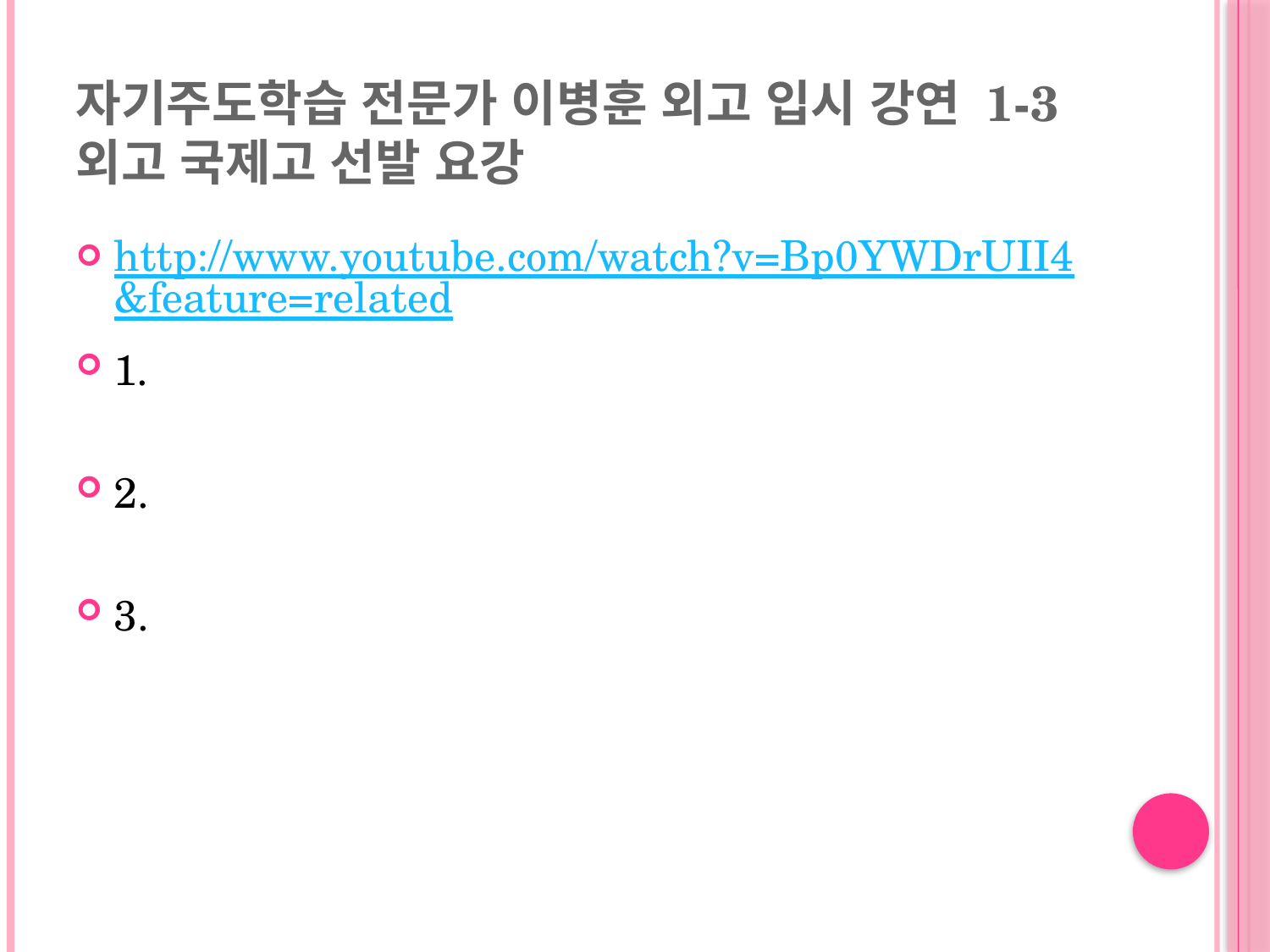

# 자기주도학습 전문가 이병훈 외고 입시 강연 1-3 외고 국제고 선발 요강
http://www.youtube.com/watch?v=Bp0YWDrUII4&feature=related
1.

2.

3.